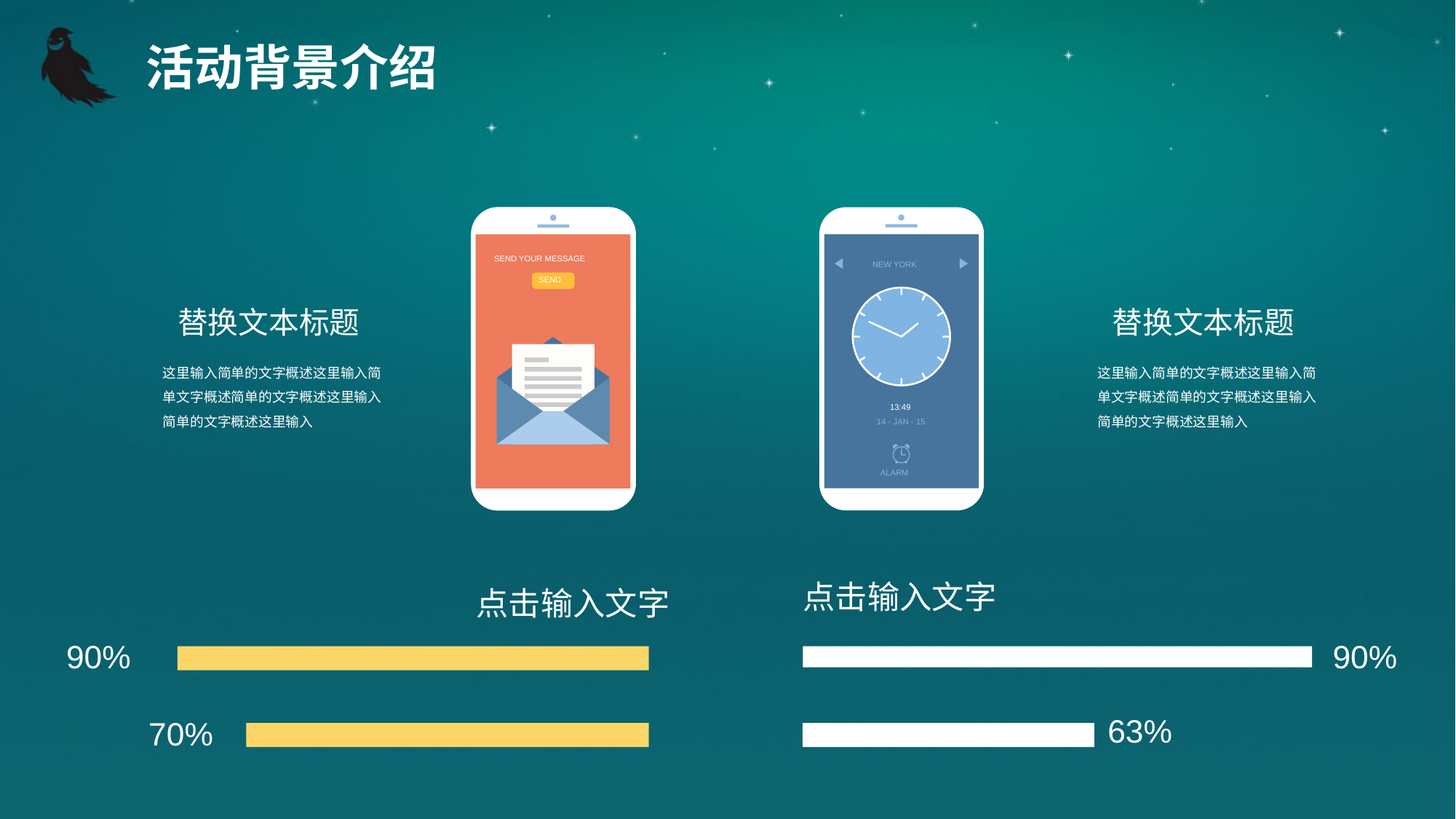

活动背景介绍

SEND YOUR MESSAGE

SEND

NEW YORK

13:49
14 - JAN - 15

ALARM
替换文本标题
这里输入简单的文字概述这里输入简单文字概述简单的文字概述这里输入简单的文字概述这里输入
替换文本标题
这里输入简单的文字概述这里输入简单文字概述简单的文字概述这里输入简单的文字概述这里输入
点击输入文字
点击输入文字
90%
90%

63%
70%